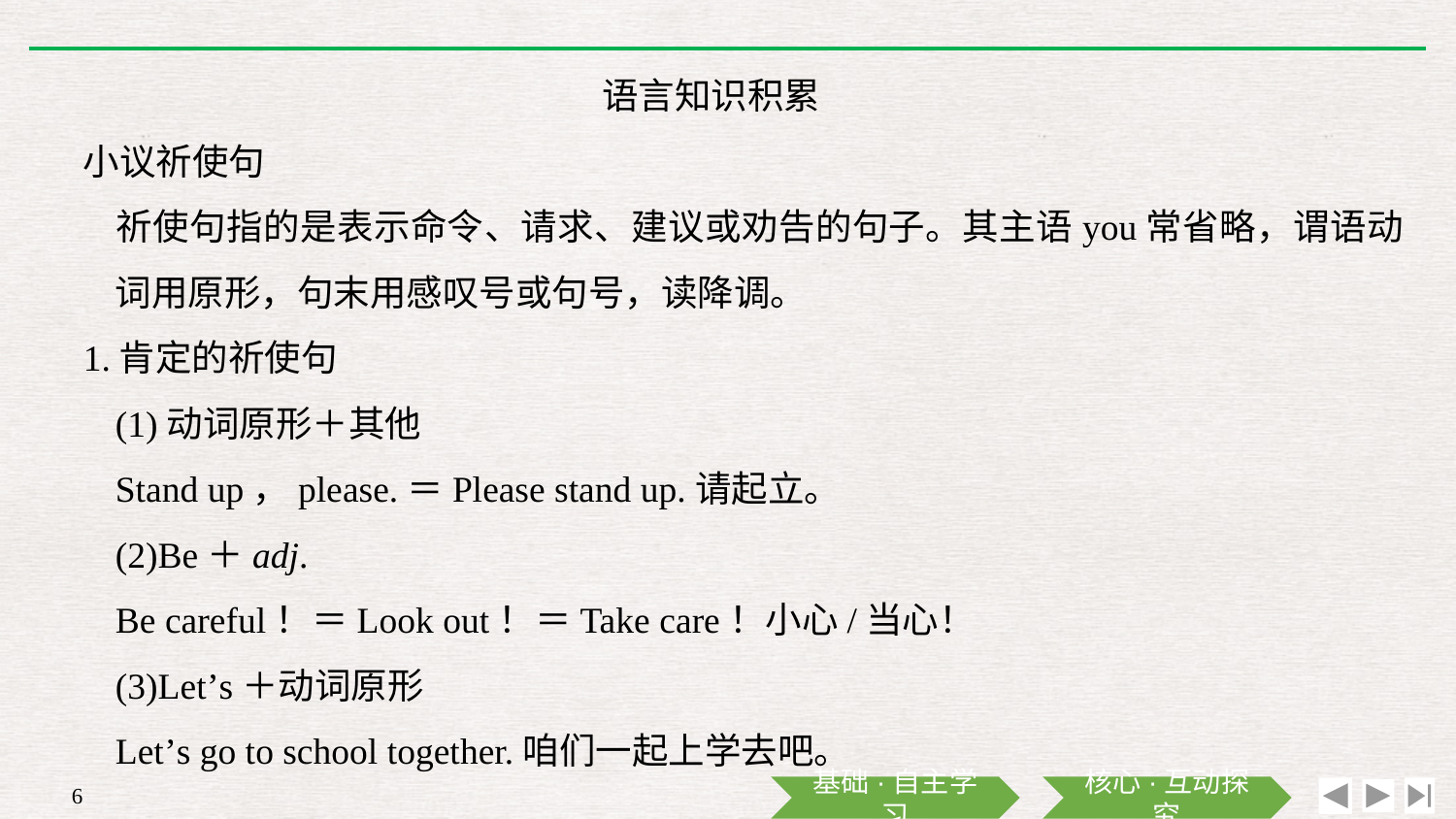

语言知识积累
小议祈使句
	祈使句指的是表示命令、请求、建议或劝告的句子。其主语you常省略，谓语动词用原形，句末用感叹号或句号，读降调。
1.肯定的祈使句
	(1)动词原形＋其他
	Stand up，please.＝Please stand up.请起立。
	(2)Be＋adj.
	Be careful！＝Look out！＝Take care！小心/当心！
	(3)Let’s＋动词原形
	Let’s go to school together.咱们一起上学去吧。